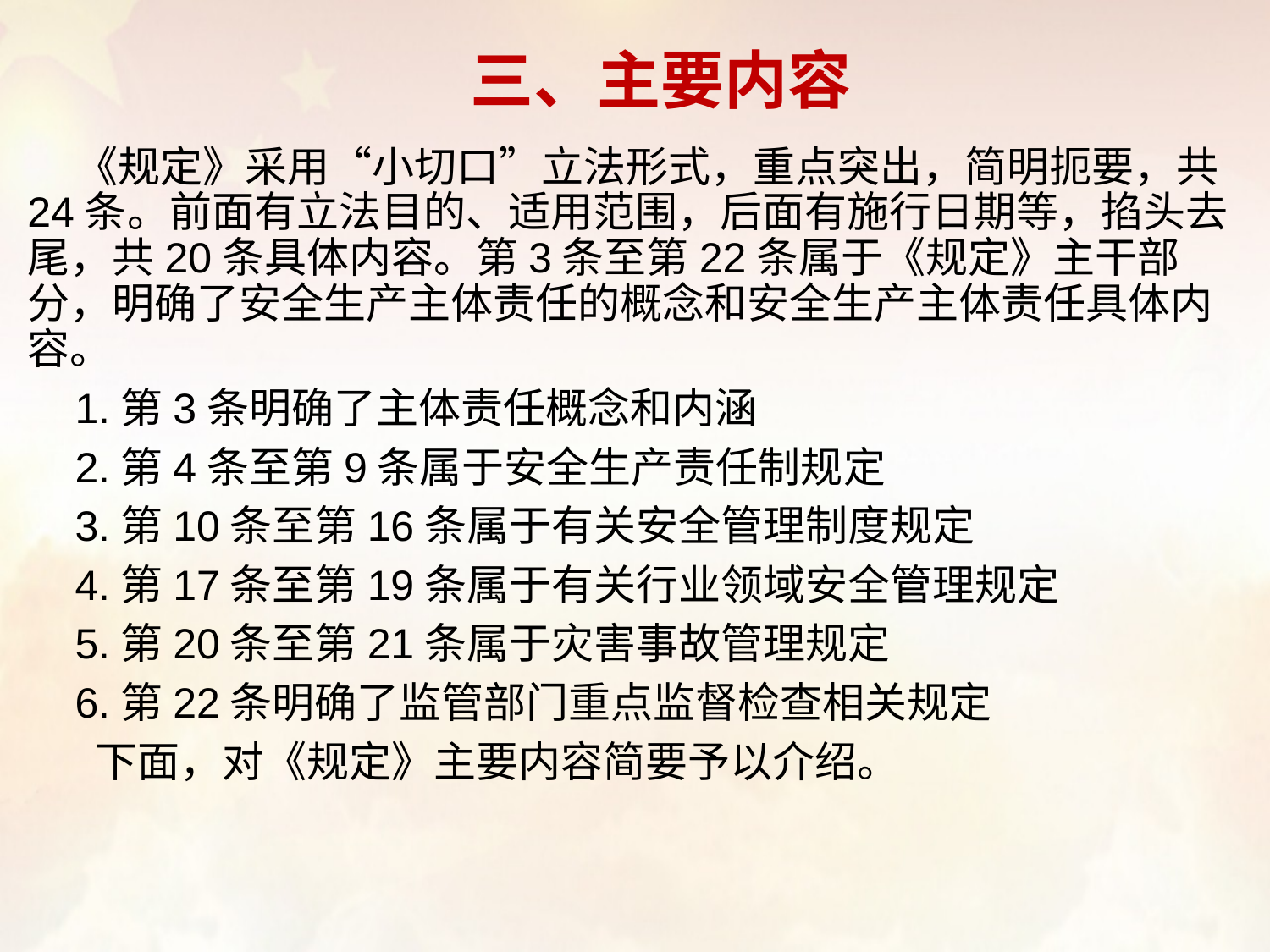

# 三、主要内容
    《规定》采用“小切口”立法形式，重点突出，简明扼要，共24条。前面有立法目的、适用范围，后面有施行日期等，掐头去尾，共20条具体内容。第3条至第22条属于《规定》主干部分，明确了安全生产主体责任的概念和安全生产主体责任具体内容。
    1.第3条明确了主体责任概念和内涵
    2.第4条至第9条属于安全生产责任制规定
    3.第10条至第16条属于有关安全管理制度规定
    4.第17条至第19条属于有关行业领域安全管理规定
    5.第20条至第21条属于灾害事故管理规定
    6.第22条明确了监管部门重点监督检查相关规定
      下面，对《规定》主要内容简要予以介绍。